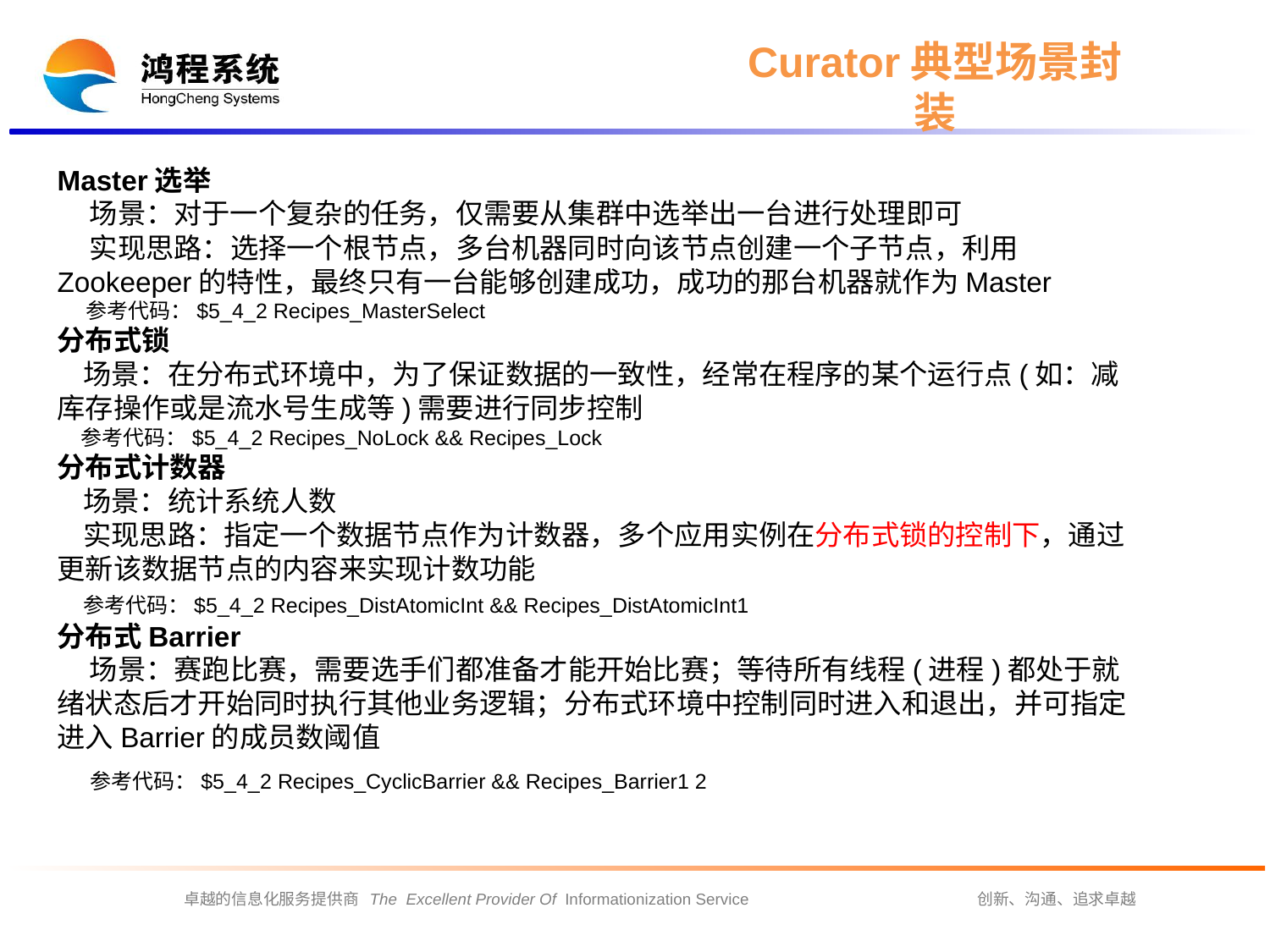

# Curator典型场景封装
Master选举
    场景：对于一个复杂的任务，仅需要从集群中选举出一台进行处理即可
    实现思路：选择一个根节点，多台机器同时向该节点创建一个子节点，利用Zookeeper的特性，最终只有一台能够创建成功，成功的那台机器就作为Master
     参考代码：$5_4_2 Recipes_MasterSelect
分布式锁
   场景：在分布式环境中，为了保证数据的一致性，经常在程序的某个运行点(如：减库存操作或是流水号生成等)需要进行同步控制
    参考代码：$5_4_2 Recipes_NoLock && Recipes_Lock
分布式计数器
   场景：统计系统人数
   实现思路：指定一个数据节点作为计数器，多个应用实例在分布式锁的控制下，通过更新该数据节点的内容来实现计数功能
   参考代码：$5_4_2 Recipes_DistAtomicInt && Recipes_DistAtomicInt1
分布式Barrier
    场景：赛跑比赛，需要选手们都准备才能开始比赛；等待所有线程(进程)都处于就绪状态后才开始同时执行其他业务逻辑；分布式环境中控制同时进入和退出，并可指定进入Barrier的成员数阈值
   参考代码：$5_4_2 Recipes_CyclicBarrier && Recipes_Barrier1 2